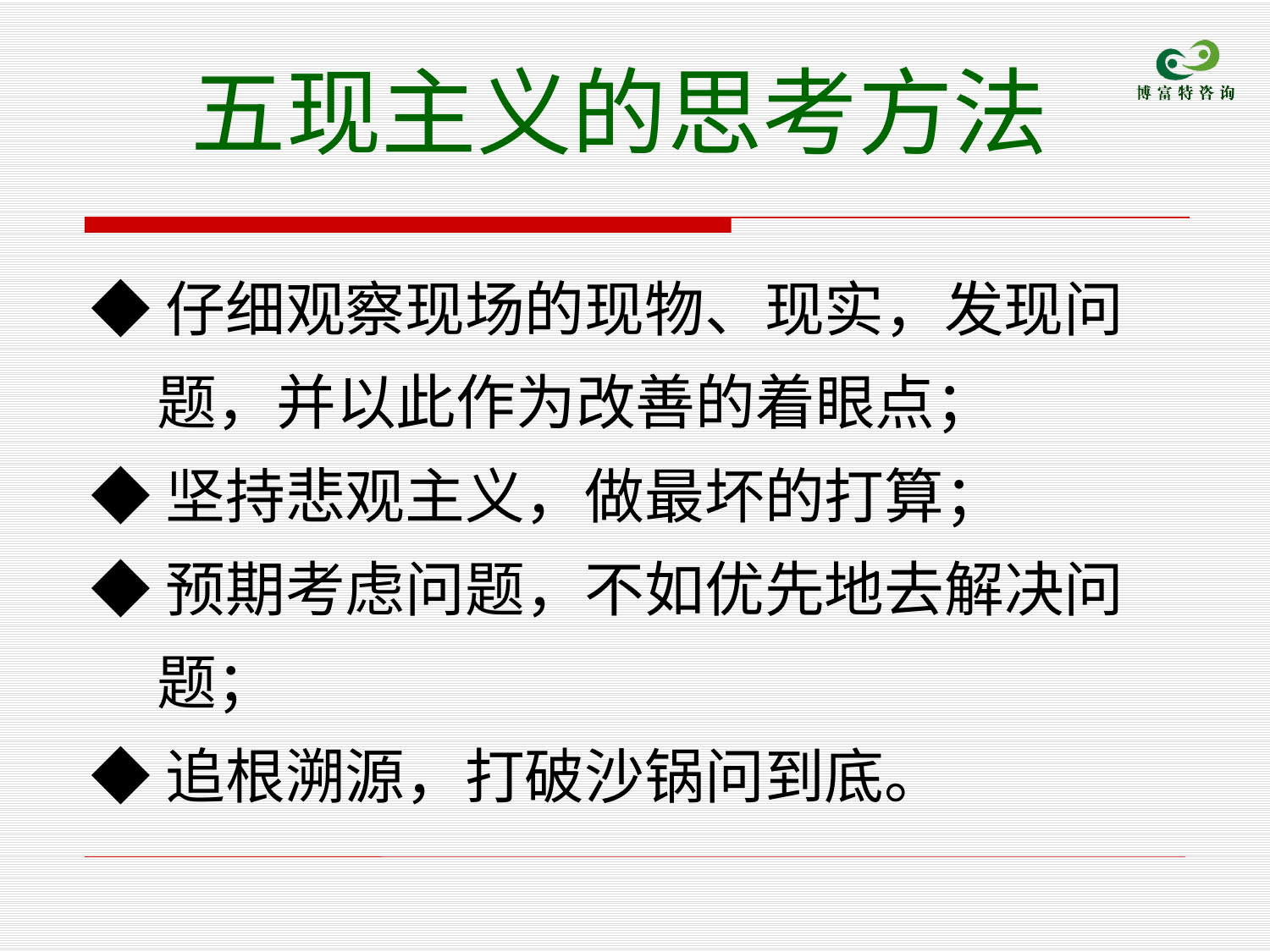

五现主义的思考方法
◆仔细观察现场的现物、现实，发现问题，并以此作为改善的着眼点；
◆坚持悲观主义，做最坏的打算；
◆预期考虑问题，不如优先地去解决问题；
◆追根溯源，打破沙锅问到底。
632